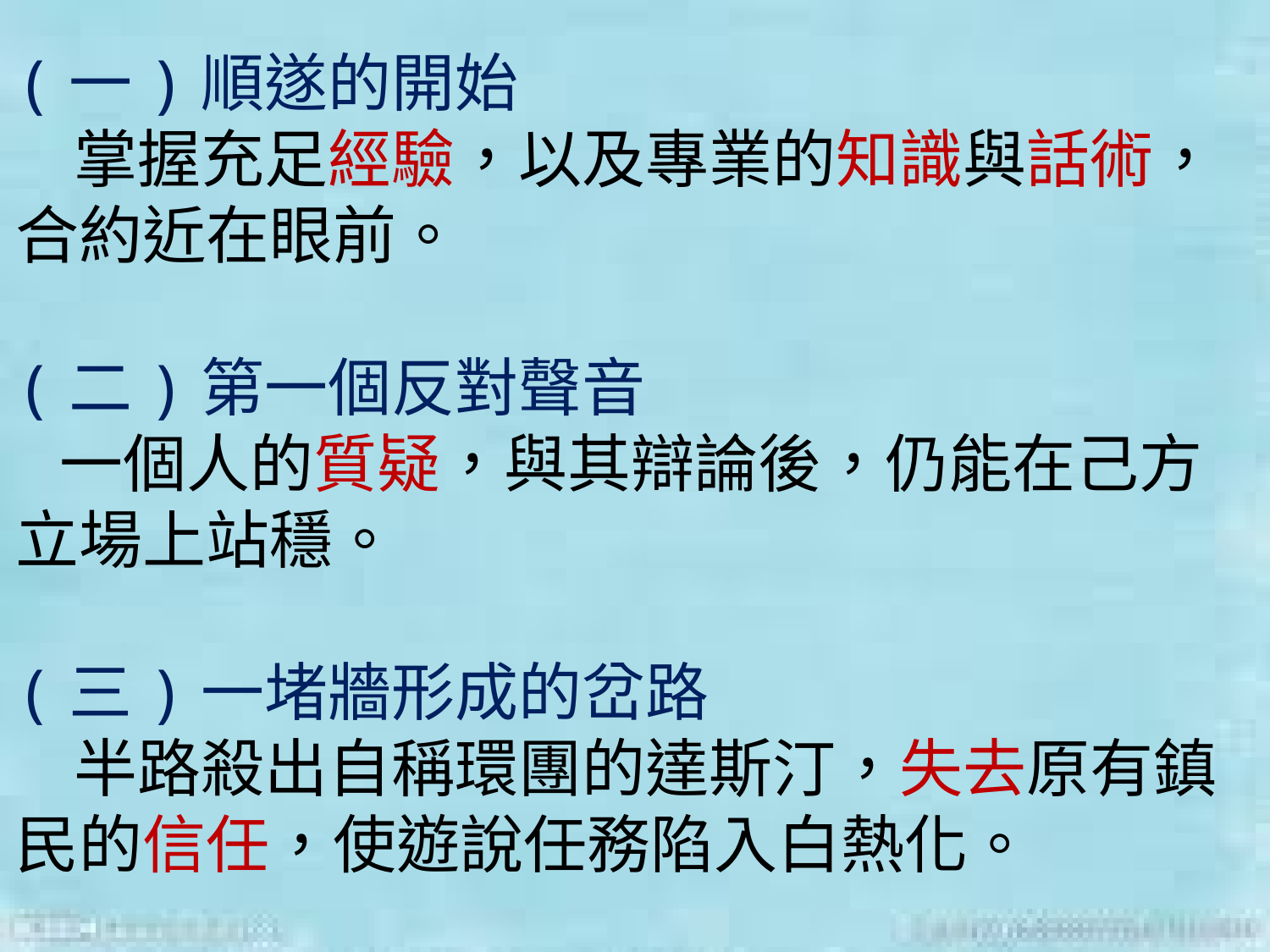

(一)順遂的開始
   掌握充足經驗，以及專業的知識與話術，合約近在眼前。

(二)第一個反對聲音
  一個人的質疑，與其辯論後，仍能在己方立場上站穩。

(三)一堵牆形成的岔路
   半路殺出自稱環團的達斯汀，失去原有鎮民的信任，使遊說任務陷入白熱化。